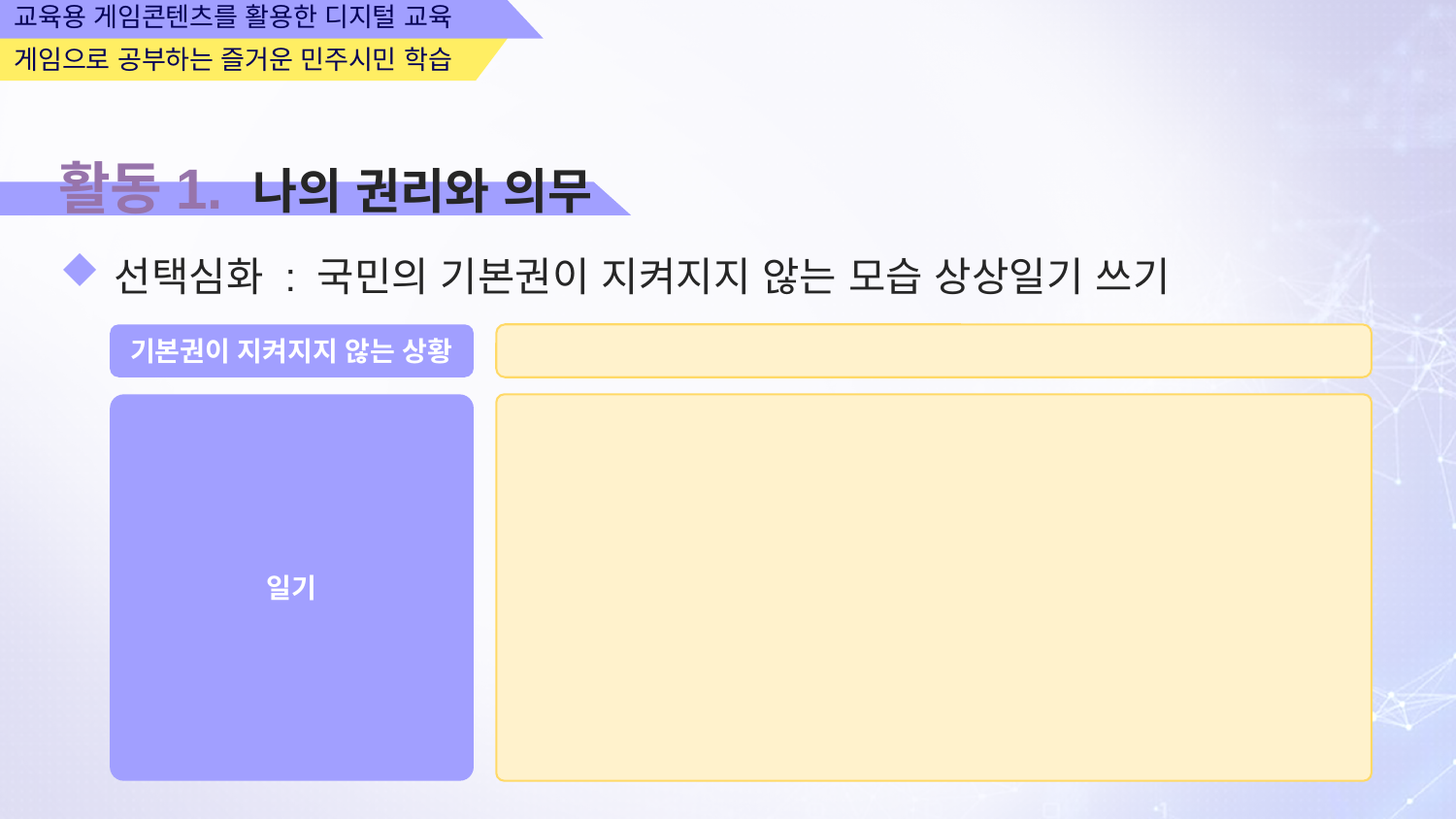

교육용 게임콘텐츠를 활용한 디지털 교육
게임으로 공부하는 즐거운 민주시민 학습

활동1. 나의 권리와 의무

선택심화 : 국민의 기본권이 지켜지지 않는 모습 상상일기 쓰기
기본권이 지켜지지 않는 상황

일기